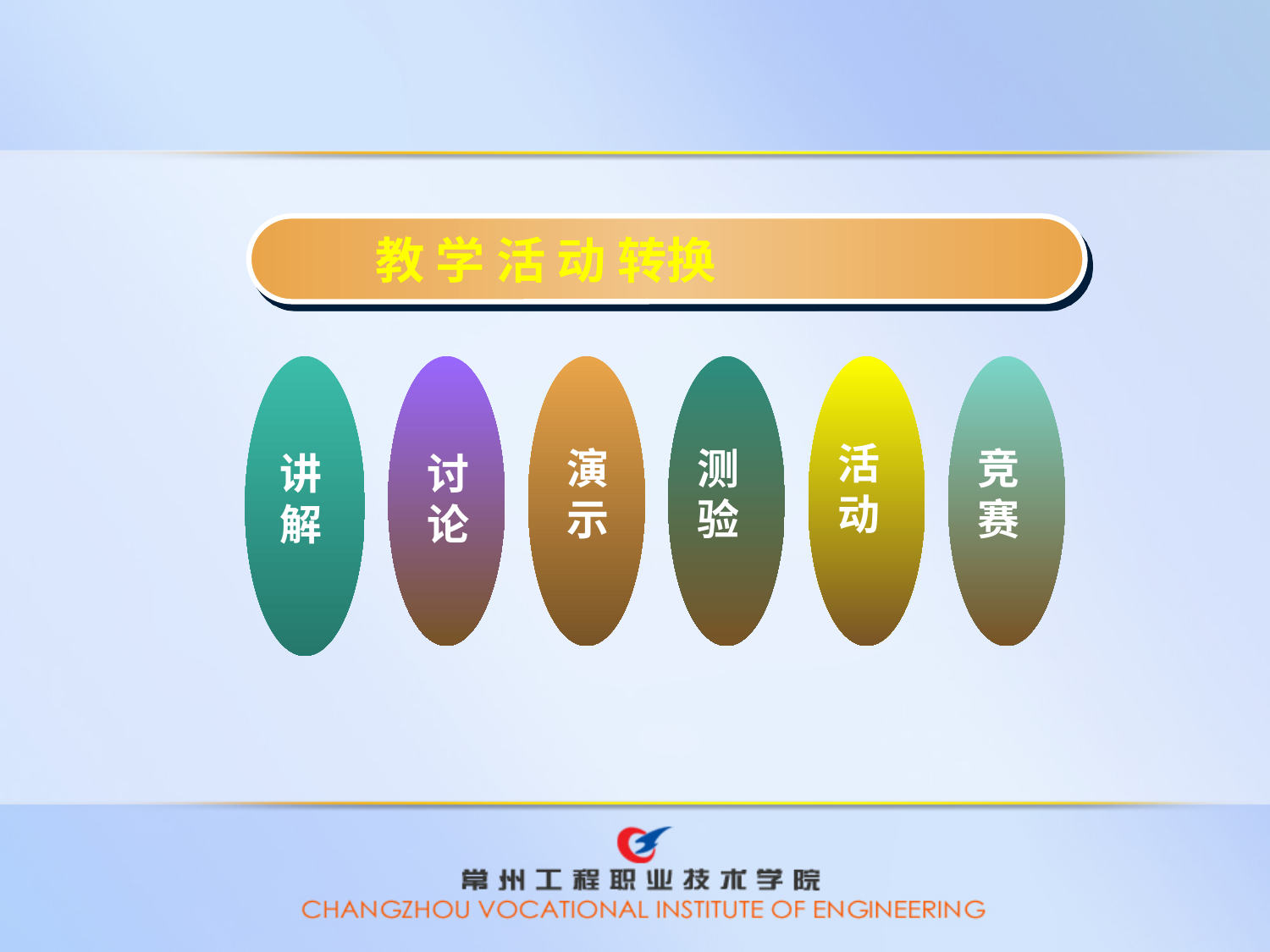

教 学 活 动 转换

测
验
竞
赛
讲
解
讨论

活动
演示